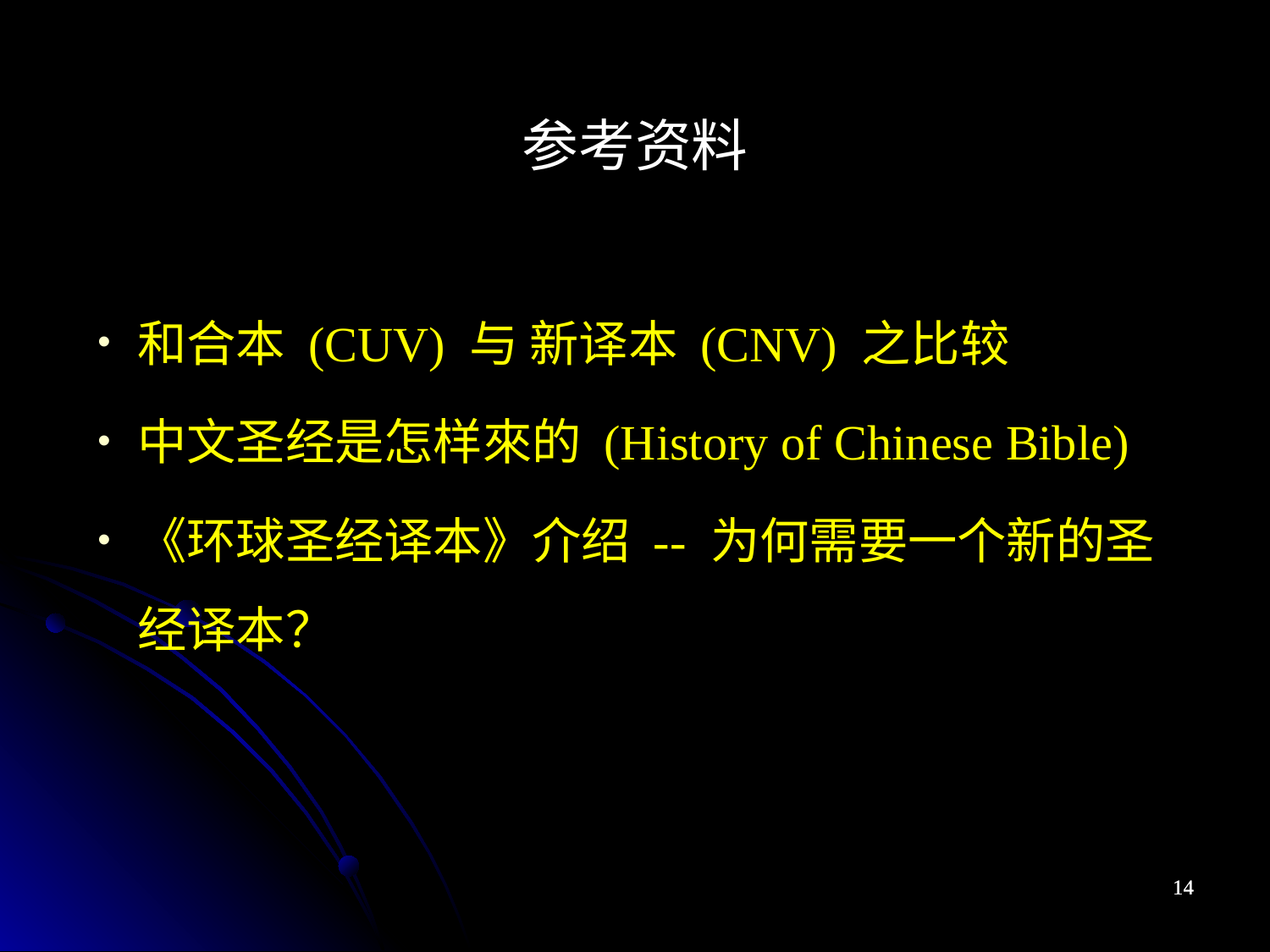

参考资料
和合本 (CUV) 与 新译本 (CNV) 之比较
中文圣经是怎样來的 (History of Chinese Bible)
《环球圣经译本》介绍 -- 为何需要一个新的圣经译本？
14
14